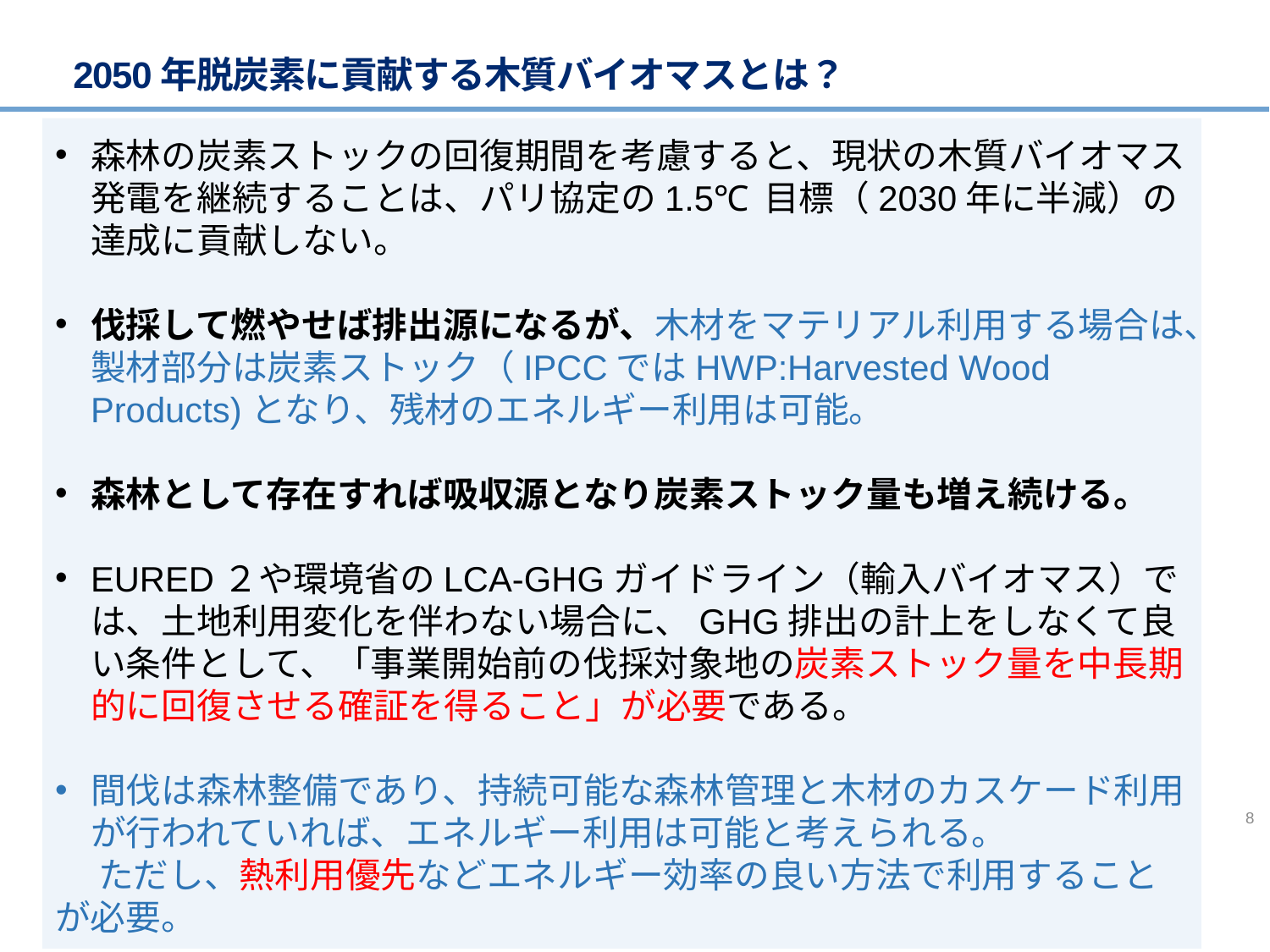

2050年脱炭素に貢献する木質バイオマスとは？
森林の炭素ストックの回復期間を考慮すると、現状の木質バイオマス発電を継続することは、パリ協定の1.5℃目標（2030年に半減）の達成に貢献しない。

伐採して燃やせば排出源になるが、木材をマテリアル利用する場合は、製材部分は炭素ストック（IPCCではHWP:Harvested Wood Products)となり、残材のエネルギー利用は可能。

森林として存在すれば吸収源となり炭素ストック量も増え続ける。

EURED２や環境省のLCA-GHGガイドライン（輸入バイオマス）では、土地利用変化を伴わない場合に、GHG排出の計上をしなくて良い条件として、「事業開始前の伐採対象地の炭素ストック量を中長期的に回復させる確証を得ること」が必要である。

間伐は森林整備であり、持続可能な森林管理と木材のカスケード利用が行われていれば、エネルギー利用は可能と考えられる。
　 ただし、熱利用優先などエネルギー効率の良い方法で利用することが必要。
8